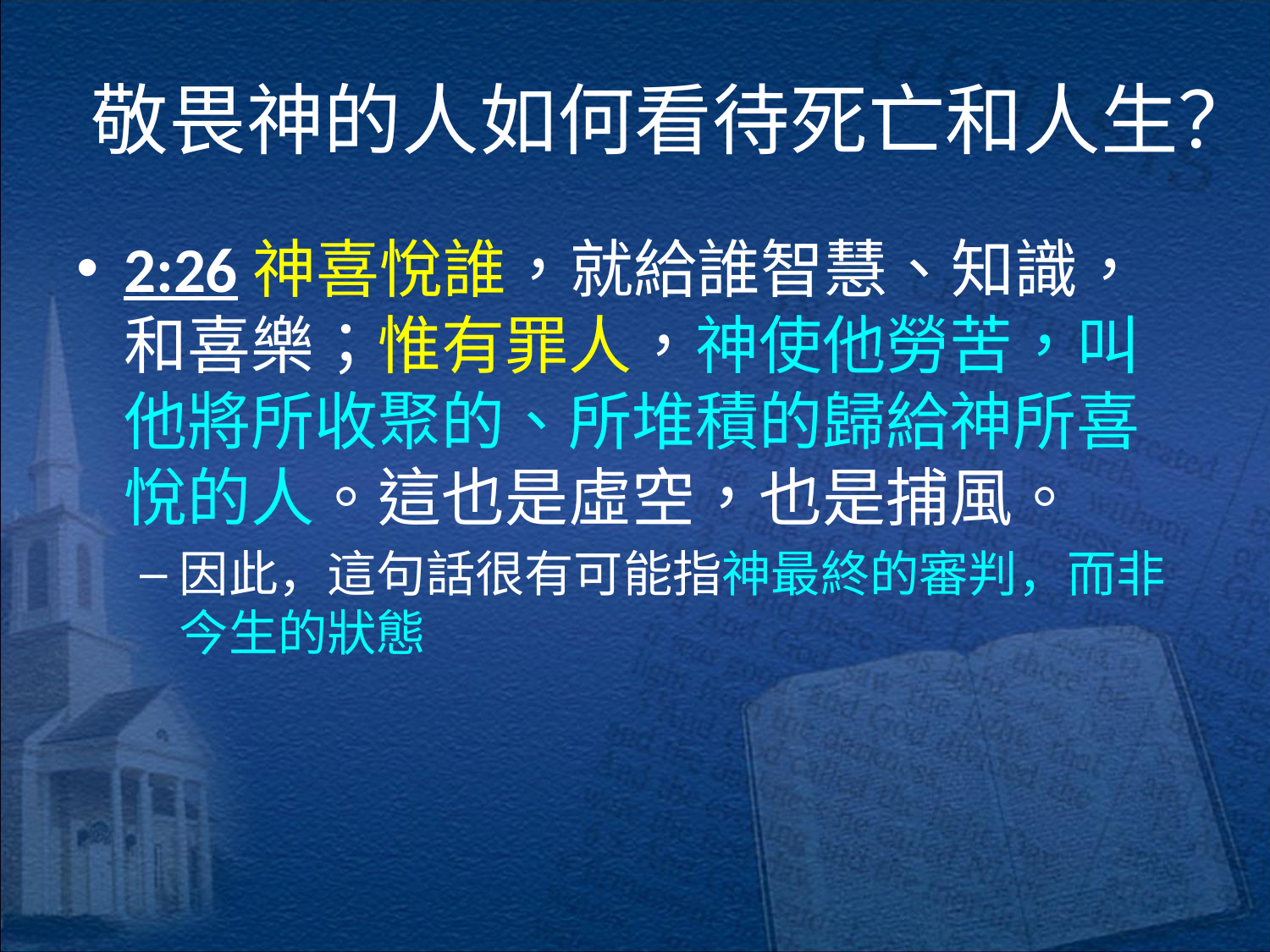

# 敬畏神的人如何看待死亡和人生？
2:26神喜悅誰，就給誰智慧、知識，和喜樂；惟有罪人，神使他勞苦，叫他將所收聚的、所堆積的歸給神所喜悅的人。這也是虛空，也是捕風。
因此，這句話很有可能指神最終的審判，而非今生的狀態